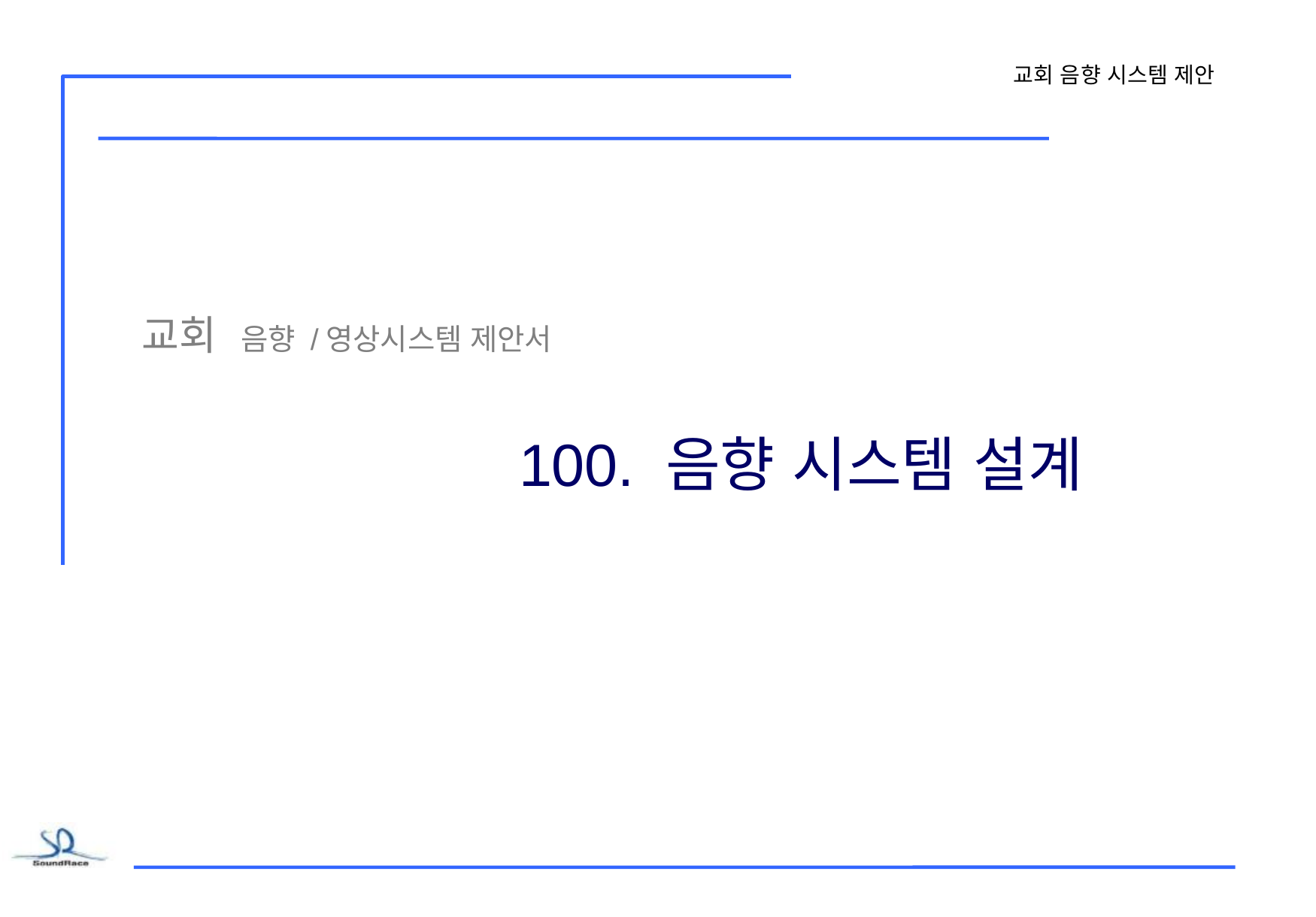

교회 음향 /영상시스템 제안서
100. 음향 시스템 설계